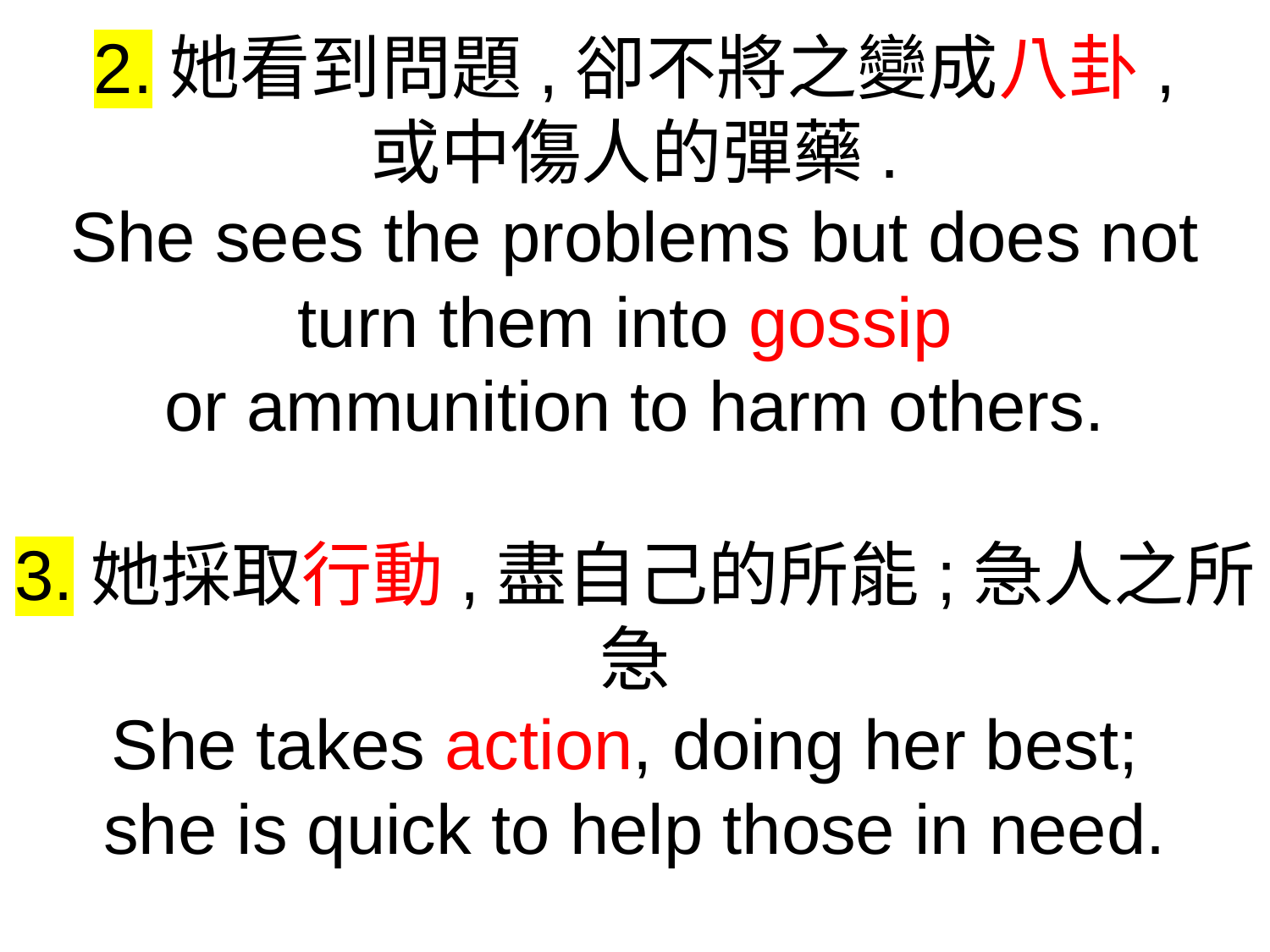

2.她看到問題,卻不將之變成八卦,
或中傷人的彈藥.
She sees the problems but does not turn them into gossip
or ammunition to harm others.

3.她採取行動,盡自己的所能;急人之所急
She takes action, doing her best;
she is quick to help those in need.